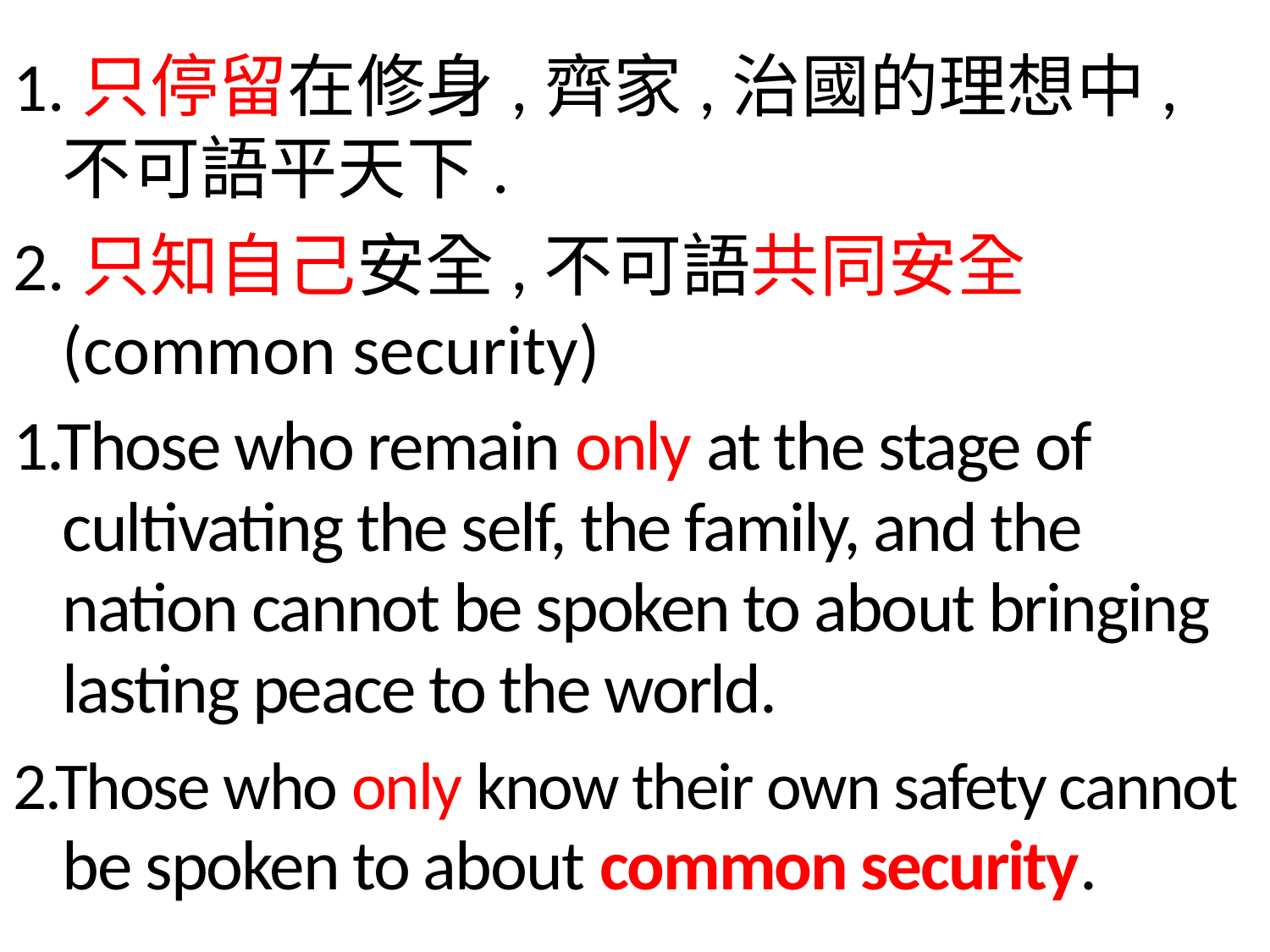

1.只停留在修身,齊家,治國的理想中,不可語平天下.
2.只知自己安全,不可語共同安全(common security)
1.Those who remain only at the stage of cultivating the self, the family, and the nation cannot be spoken to about bringing lasting peace to the world.
2.Those who only know their own safety cannot be spoken to about common security.